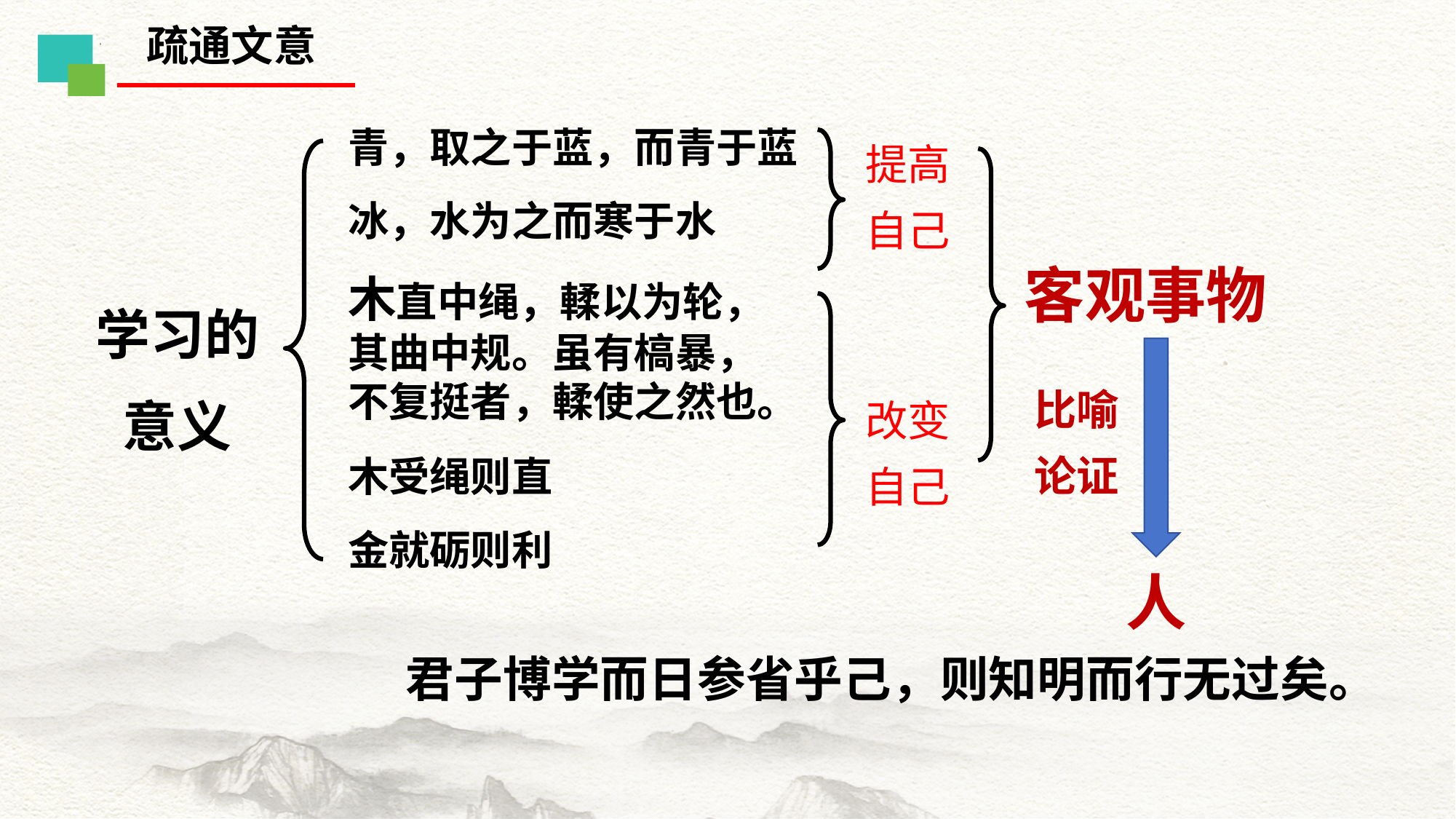

疏通文意

青，取之于蓝，而青于蓝
提高自己

冰，水为之而寒于水
客观事物
木直中绳，輮以为轮，
其曲中规。虽有槁暴，
不复挺者，輮使之然也。
学习的意义

比喻论证
改变自己
木受绳则直
金就砺则利
人
君子博学而日参省乎己，则知明而行无过矣。